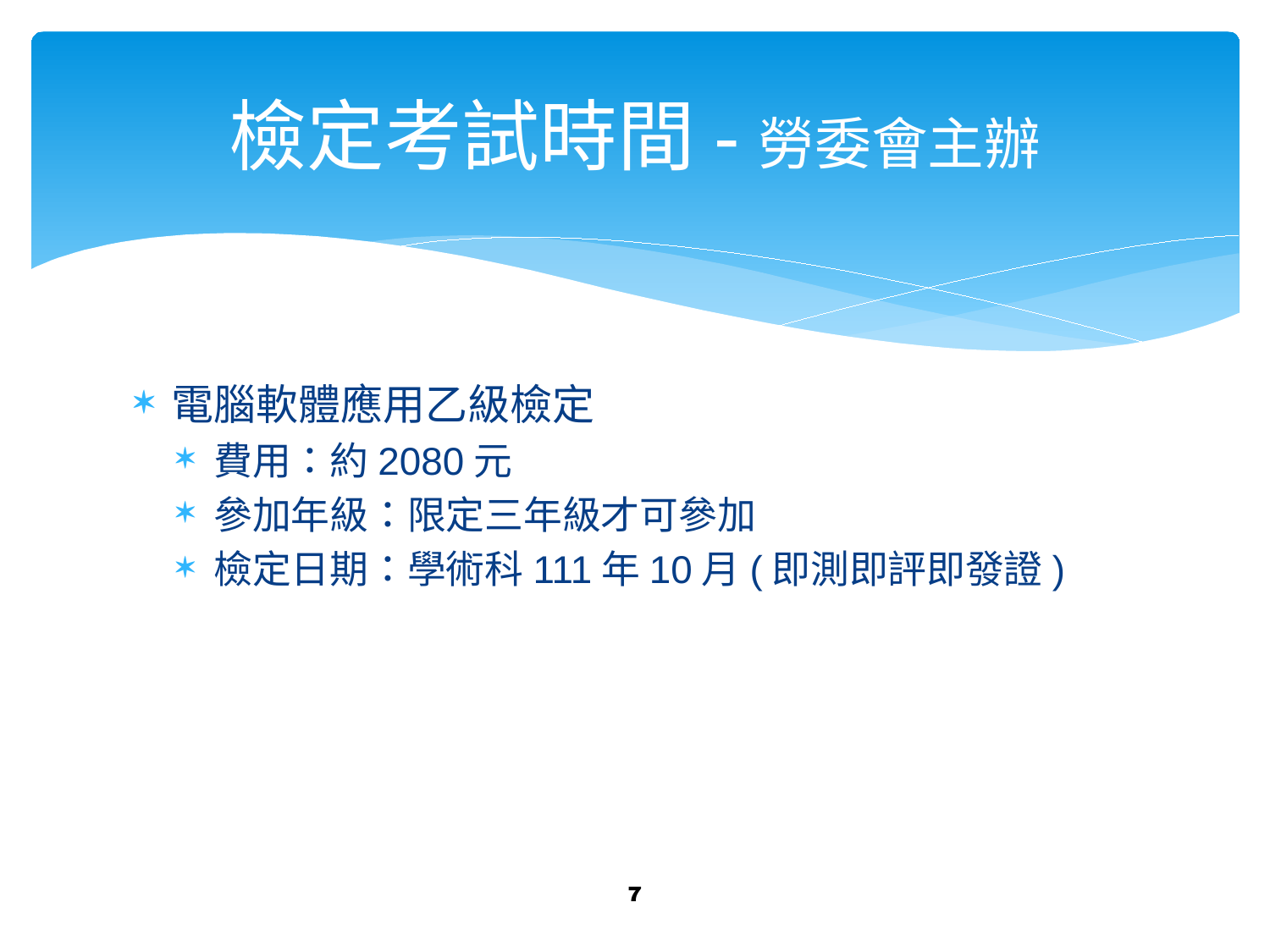

# 檢定考試時間-勞委會主辦
電腦軟體應用乙級檢定
費用：約2080元
參加年級：限定三年級才可參加
檢定日期：學術科111年10月(即測即評即發證)

7